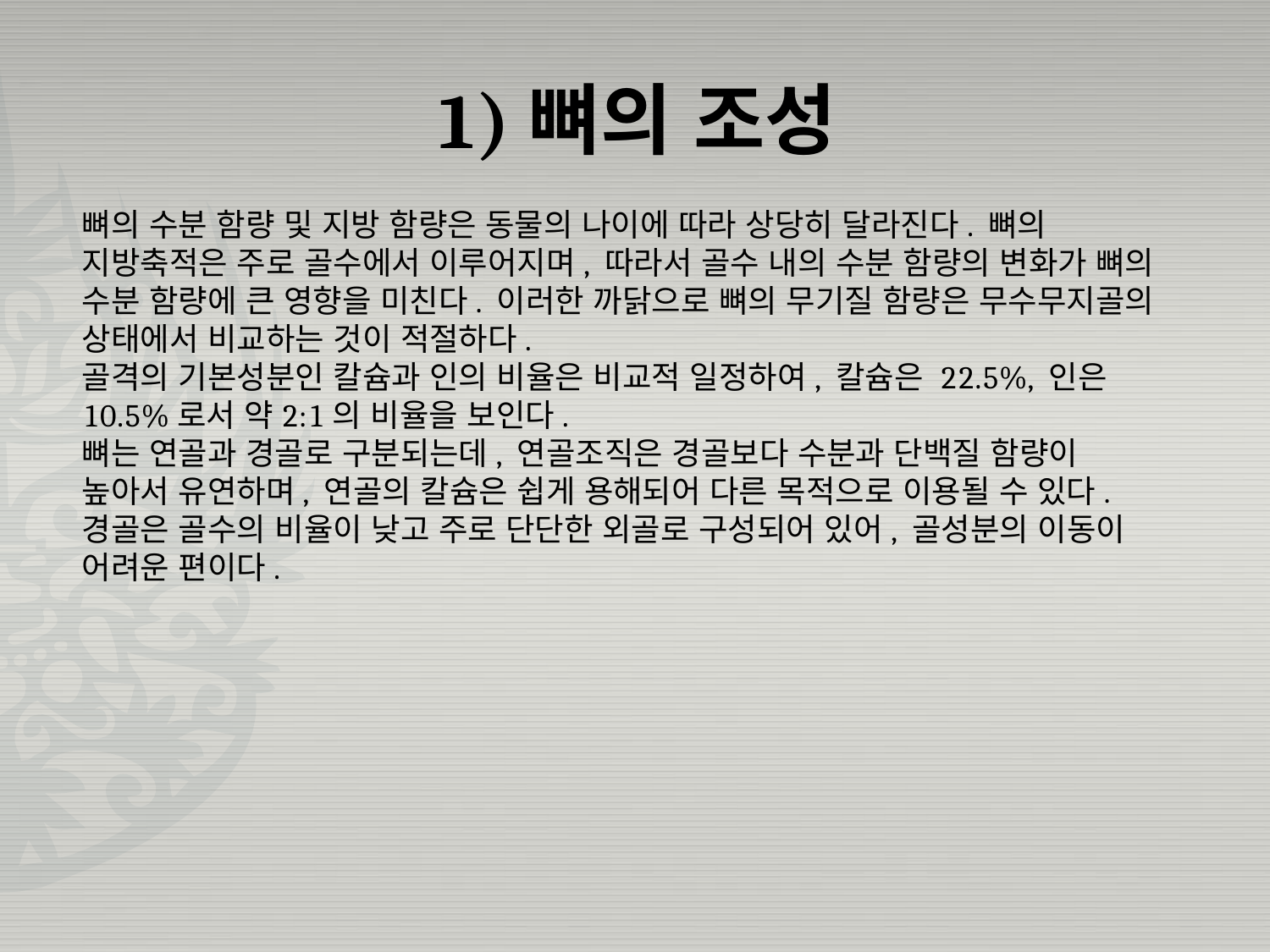

# 1)뼈의 조성
뼈의 수분 함량 및 지방 함량은 동물의 나이에 따라 상당히 달라진다. 뼈의 지방축적은 주로 골수에서 이루어지며, 따라서 골수 내의 수분 함량의 변화가 뼈의 수분 함량에 큰 영향을 미친다. 이러한 까닭으로 뼈의 무기질 함량은 무수무지골의 상태에서 비교하는 것이 적절하다.
골격의 기본성분인 칼슘과 인의 비율은 비교적 일정하여, 칼슘은 22.5%, 인은 10.5%로서 약2:1의 비율을 보인다.
뼈는 연골과 경골로 구분되는데, 연골조직은 경골보다 수분과 단백질 함량이 높아서 유연하며, 연골의 칼슘은 쉽게 용해되어 다른 목적으로 이용될 수 있다.
경골은 골수의 비율이 낮고 주로 단단한 외골로 구성되어 있어, 골성분의 이동이 어려운 편이다.